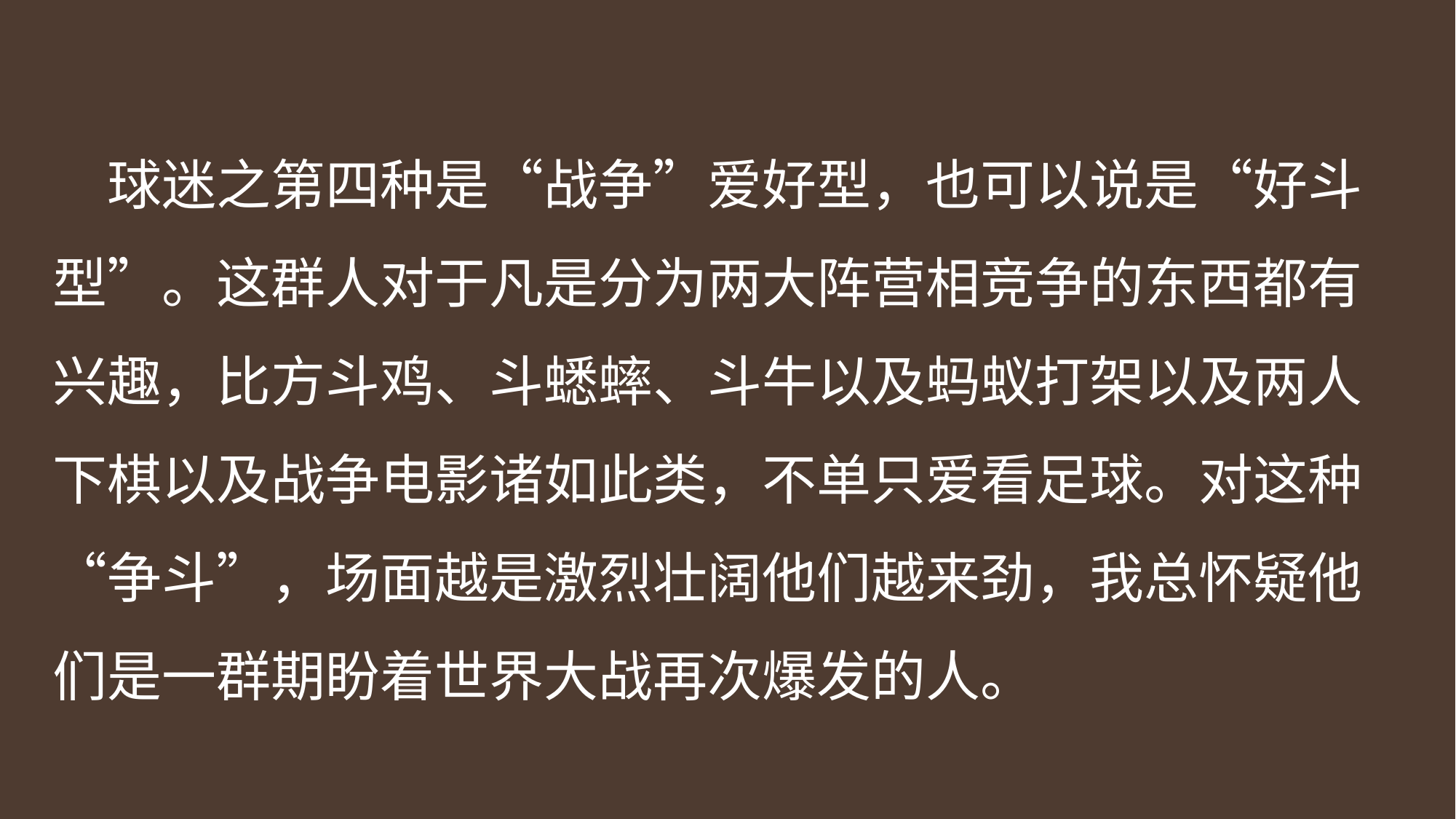

球迷之第四种是“战争”爱好型，也可以说是“好斗型”。这群人对于凡是分为两大阵营相竞争的东西都有兴趣，比方斗鸡、斗蟋蟀、斗牛以及蚂蚁打架以及两人下棋以及战争电影诸如此类，不单只爱看足球。对这种“争斗”，场面越是激烈壮阔他们越来劲，我总怀疑他们是一群期盼着世界大战再次爆发的人。